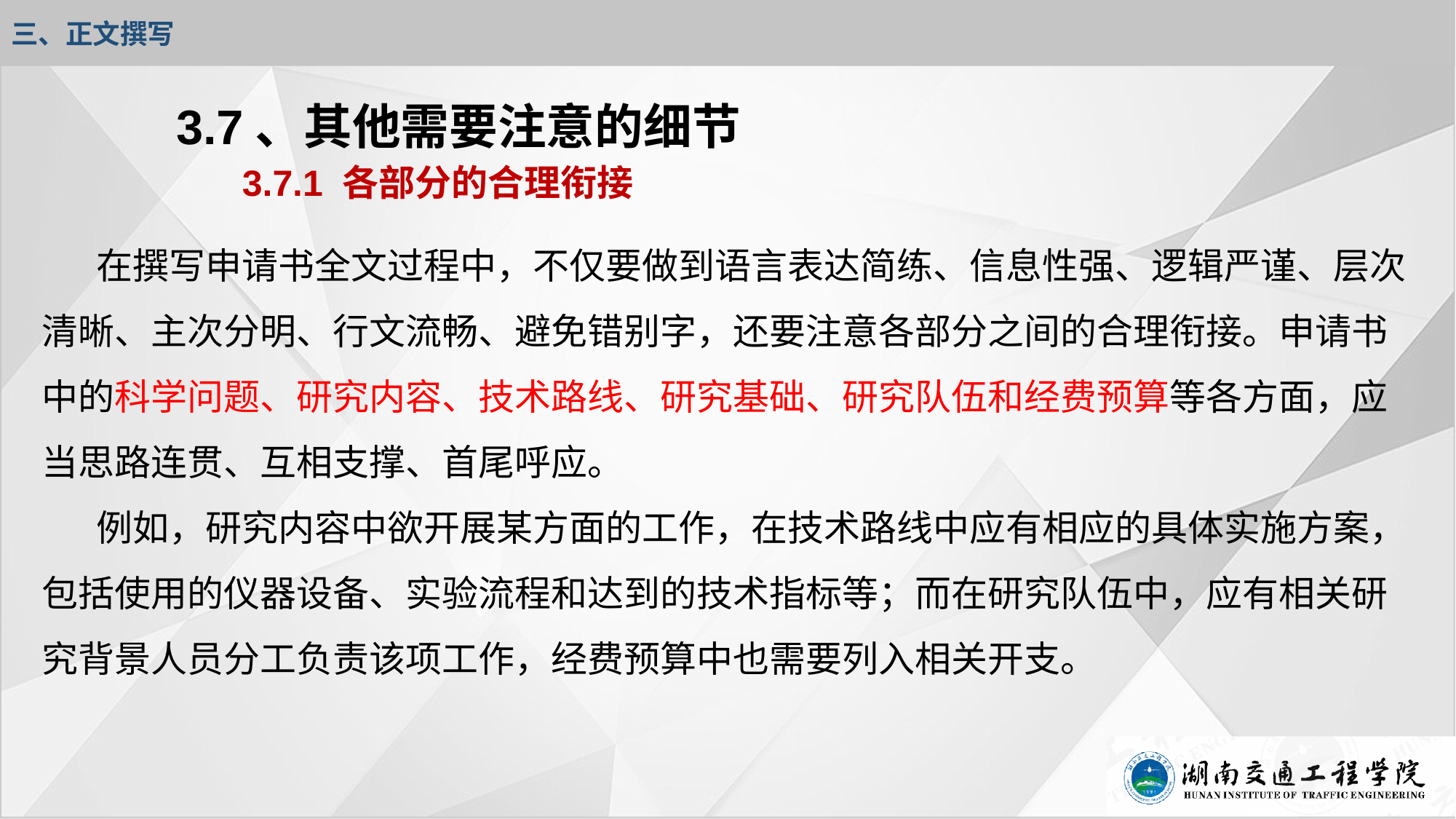

三、正文撰写
# 3.7、其他需要注意的细节
3.7.1 各部分的合理衔接
在撰写申请书全文过程中，不仅要做到语言表达简练、信息性强、逻辑严谨、层次清晰、主次分明、行文流畅、避免错别字，还要注意各部分之间的合理衔接。申请书中的科学问题、研究内容、技术路线、研究基础、研究队伍和经费预算等各方面，应当思路连贯、互相支撑、首尾呼应。
例如，研究内容中欲开展某方面的工作，在技术路线中应有相应的具体实施方案，包括使用的仪器设备、实验流程和达到的技术指标等；而在研究队伍中，应有相关研究背景人员分工负责该项工作，经费预算中也需要列入相关开支。